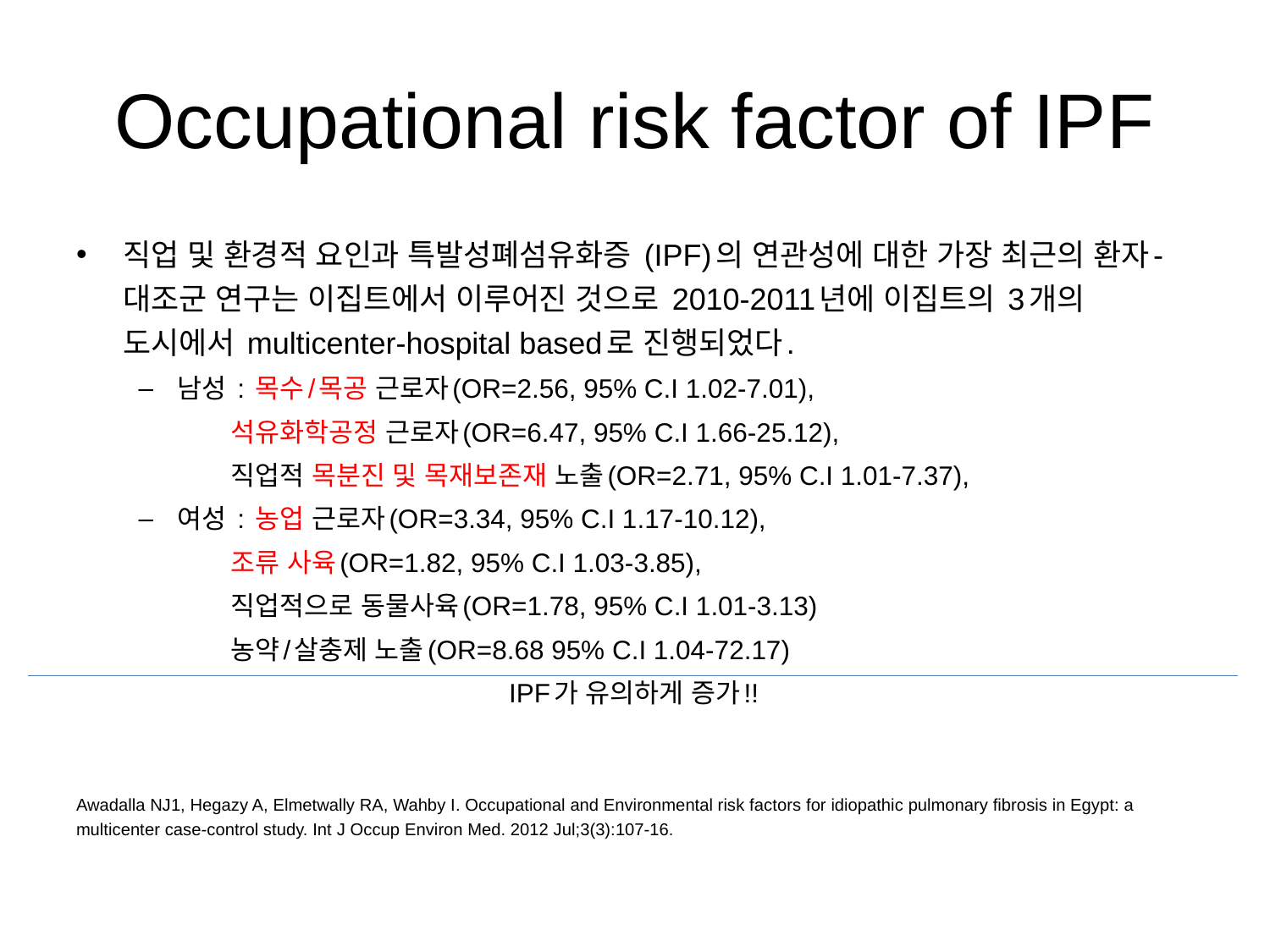

# Occupational risk factor of IPF
직업 및 환경적 요인과 특발성폐섬유화증 (IPF)의 연관성에 대한 가장 최근의 환자-대조군 연구는 이집트에서 이루어진 것으로 2010-2011년에 이집트의 3개의 도시에서 multicenter-hospital based로 진행되었다.
남성 : 목수/목공 근로자(OR=2.56, 95% C.I 1.02-7.01),
            석유화학공정 근로자(OR=6.47, 95% C.I 1.66-25.12),
            직업적 목분진 및 목재보존재 노출(OR=2.71, 95% C.I 1.01-7.37),
여성 : 농업 근로자(OR=3.34, 95% C.I 1.17-10.12),
            조류 사육(OR=1.82, 95% C.I 1.03-3.85),
            직업적으로 동물사육(OR=1.78, 95% C.I 1.01-3.13)
            농약/살충제 노출(OR=8.68 95% C.I 1.04-72.17)
                                                  IPF가 유의하게 증가!!

Awadalla NJ1, Hegazy A, Elmetwally RA, Wahby I. Occupational and Environmental risk factors for idiopathic pulmonary fibrosis in Egypt: a multicenter case-control study. Int J Occup Environ Med. 2012 Jul;3(3):107-16.